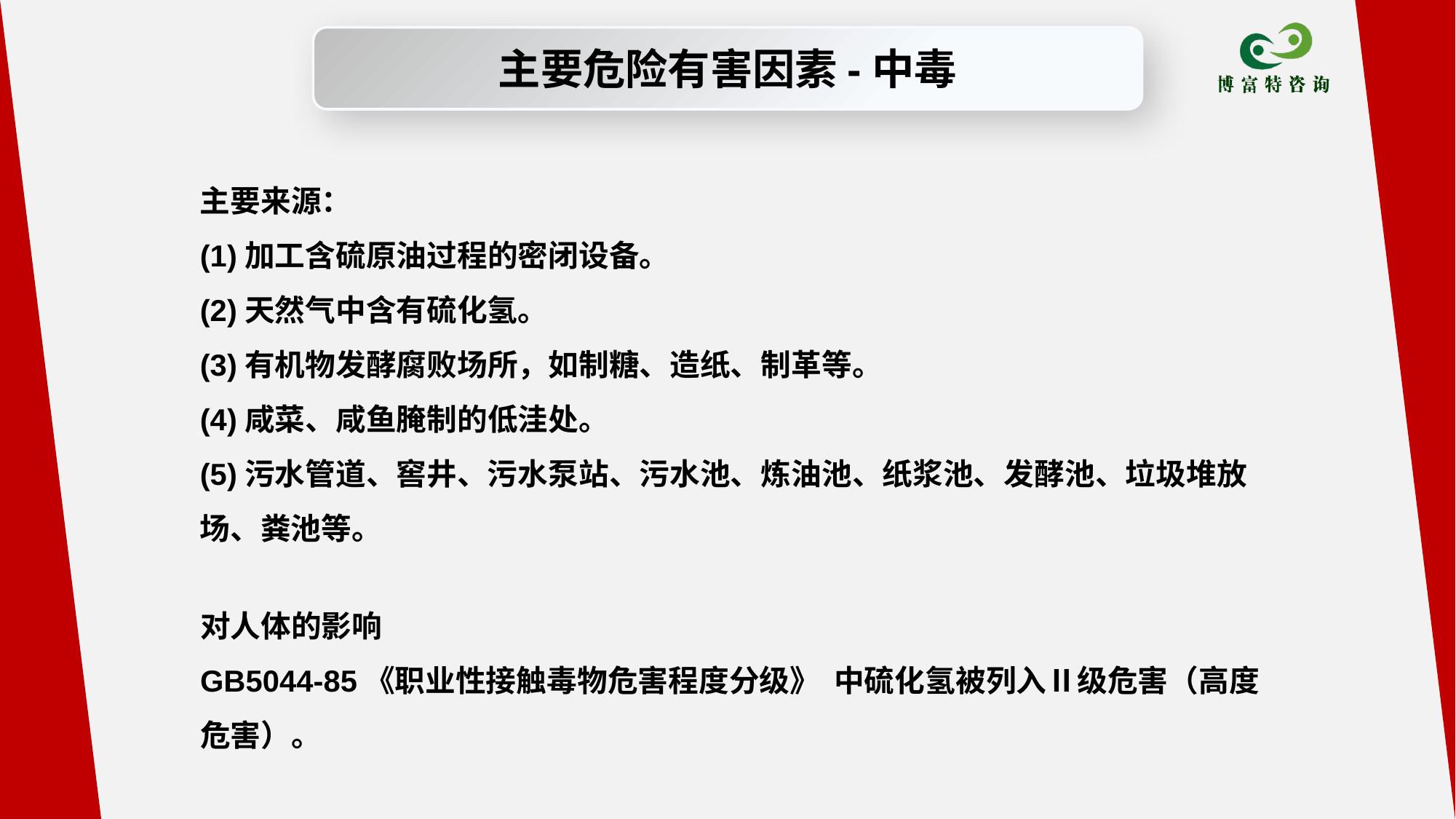

主要危险有害因素-中毒
主要来源：
(1)加工含硫原油过程的密闭设备。
(2)天然气中含有硫化氢。
(3)有机物发酵腐败场所，如制糖、造纸、制革等。
(4)咸菜、咸鱼腌制的低洼处。
(5)污水管道、窖井、污水泵站、污水池、炼油池、纸浆池、发酵池、垃圾堆放场、粪池等。
对人体的影响
GB5044-85《职业性接触毒物危害程度分级》  中硫化氢被列入Ⅱ级危害（高度危害）。